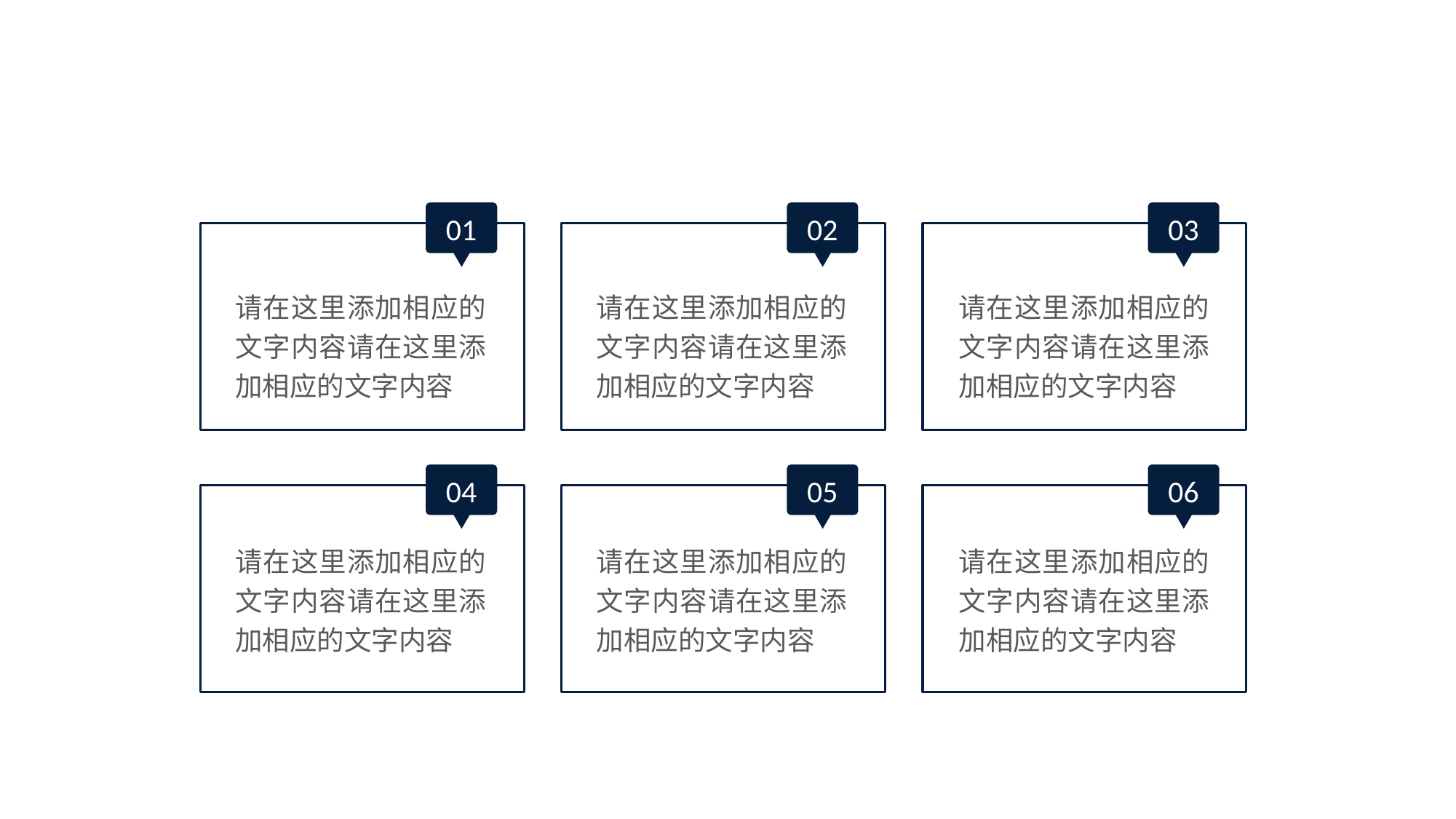

01
02
03

请在这里添加相应的文字内容请在这里添加相应的文字内容
请在这里添加相应的文字内容请在这里添加相应的文字内容
请在这里添加相应的文字内容请在这里添加相应的文字内容
04
05
06

请在这里添加相应的文字内容请在这里添加相应的文字内容
请在这里添加相应的文字内容请在这里添加相应的文字内容
请在这里添加相应的文字内容请在这里添加相应的文字内容